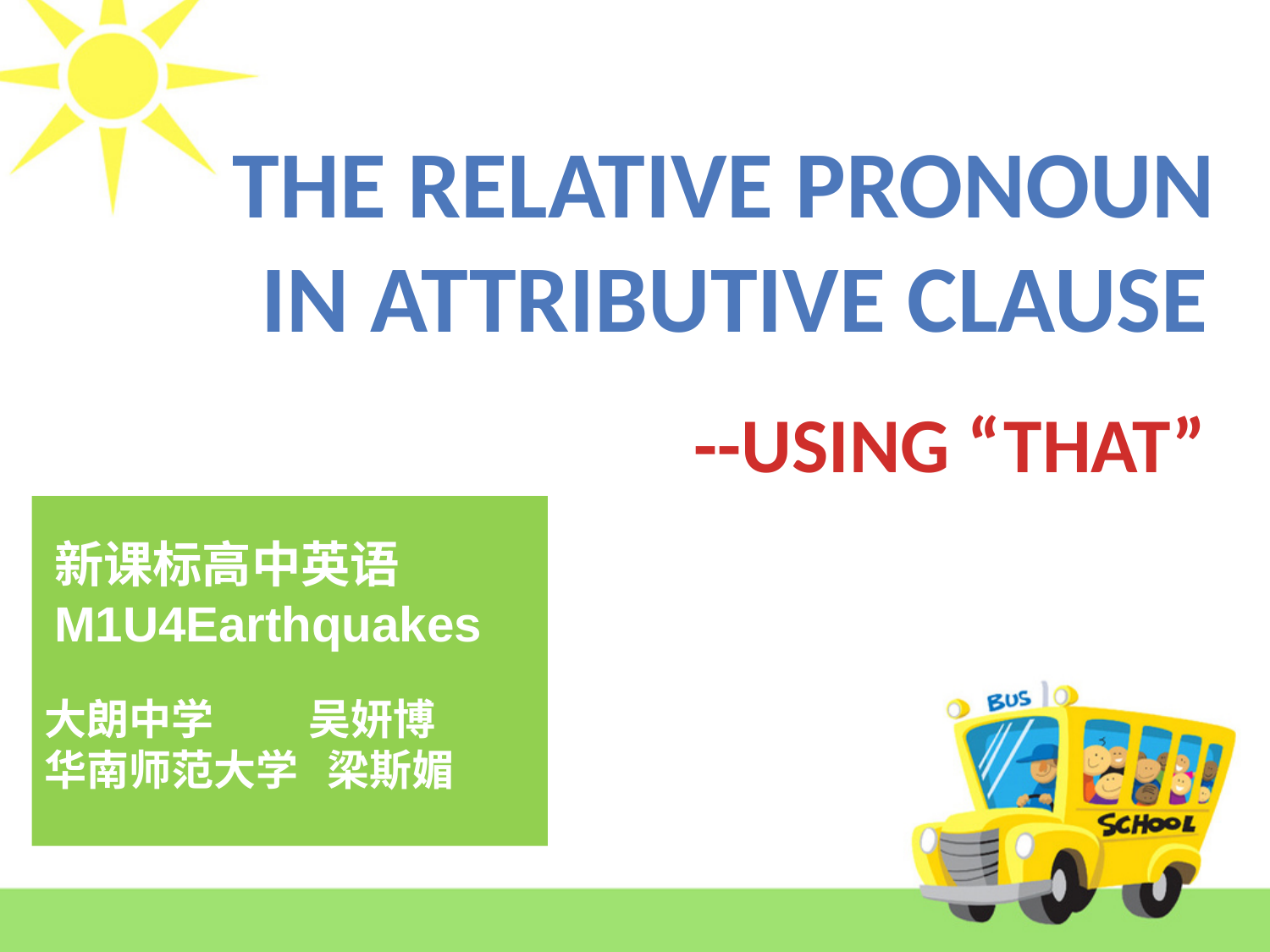

The relative pronoun
 in Attributive clause
--USING “THAT”

新课标高中英语  M1U4Earthquakes

大朗中学          吴妍博
华南师范大学   梁斯媚